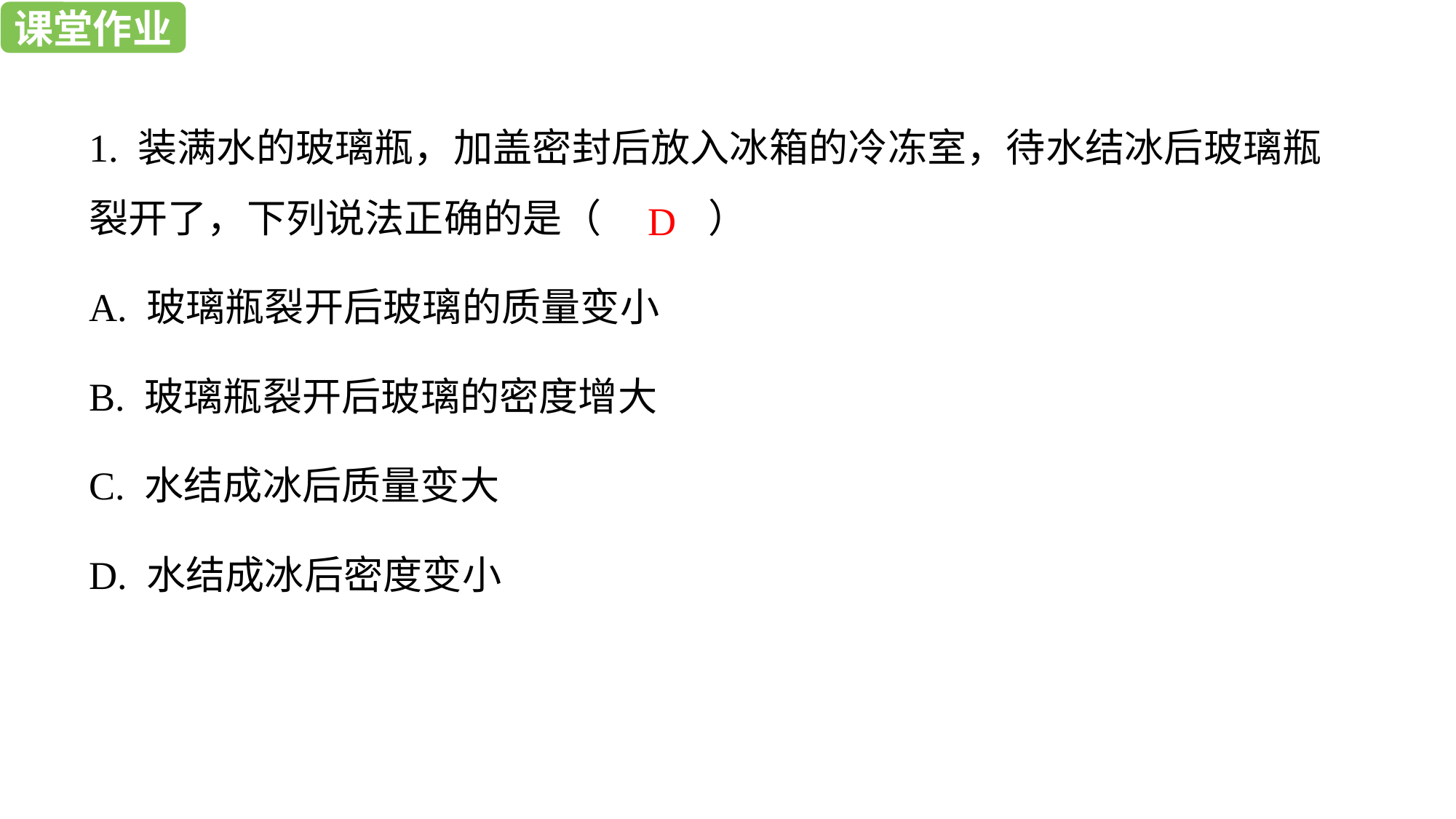

课堂作业
课堂作业
1. 装满水的玻璃瓶，加盖密封后放入冰箱的冷冻室，待水结冰后玻璃瓶裂开了，下列说法正确的是（            ）
A. 玻璃瓶裂开后玻璃的质量变小
B. 玻璃瓶裂开后玻璃的密度增大
C. 水结成冰后质量变大
D. 水结成冰后密度变小
D